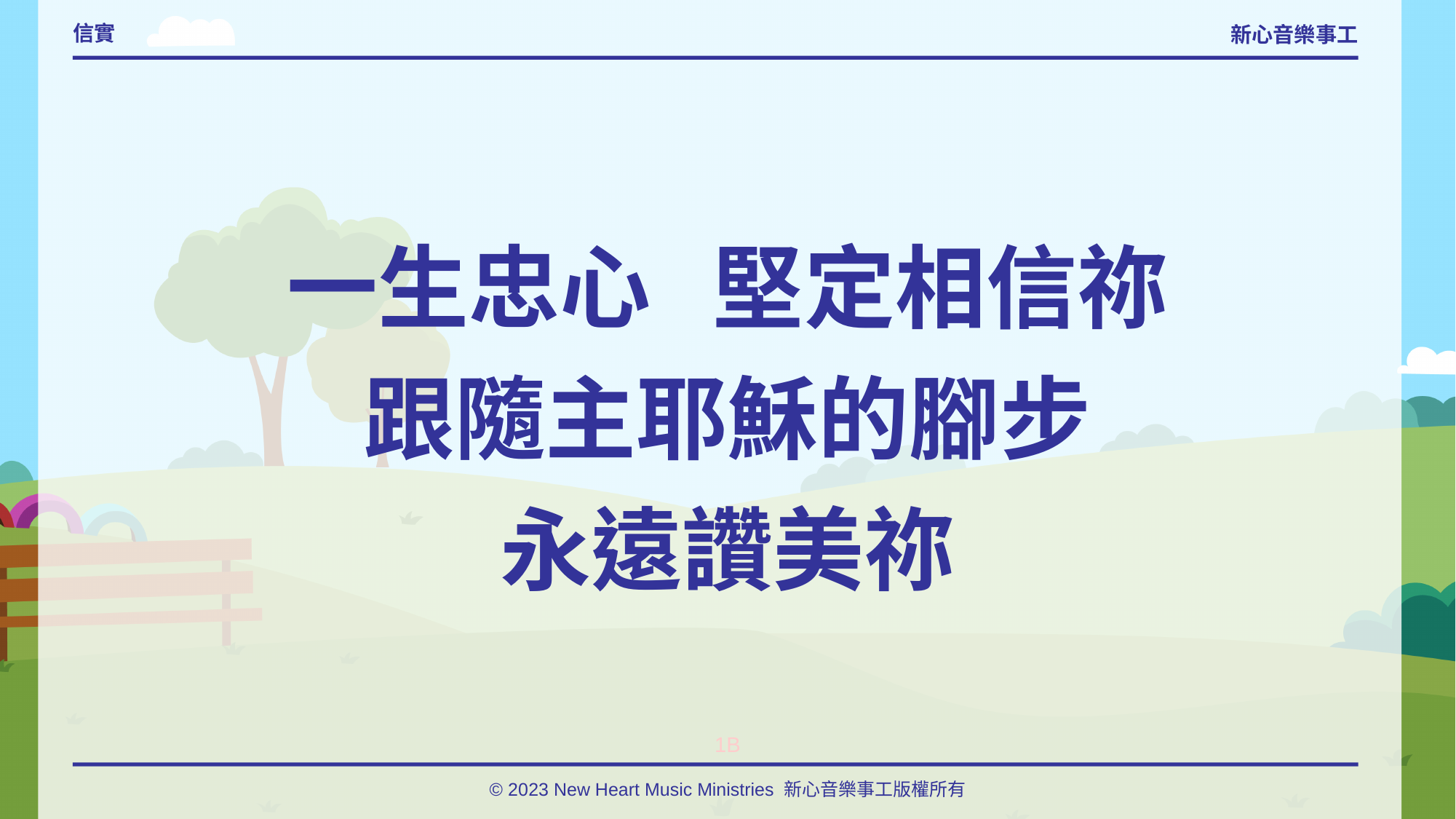

# 信實
一生忠心   堅定相信祢
跟隨主耶穌的腳步
永遠讚美祢
1B
© 2023 New Heart Music Ministries 新心音樂事工版權所有